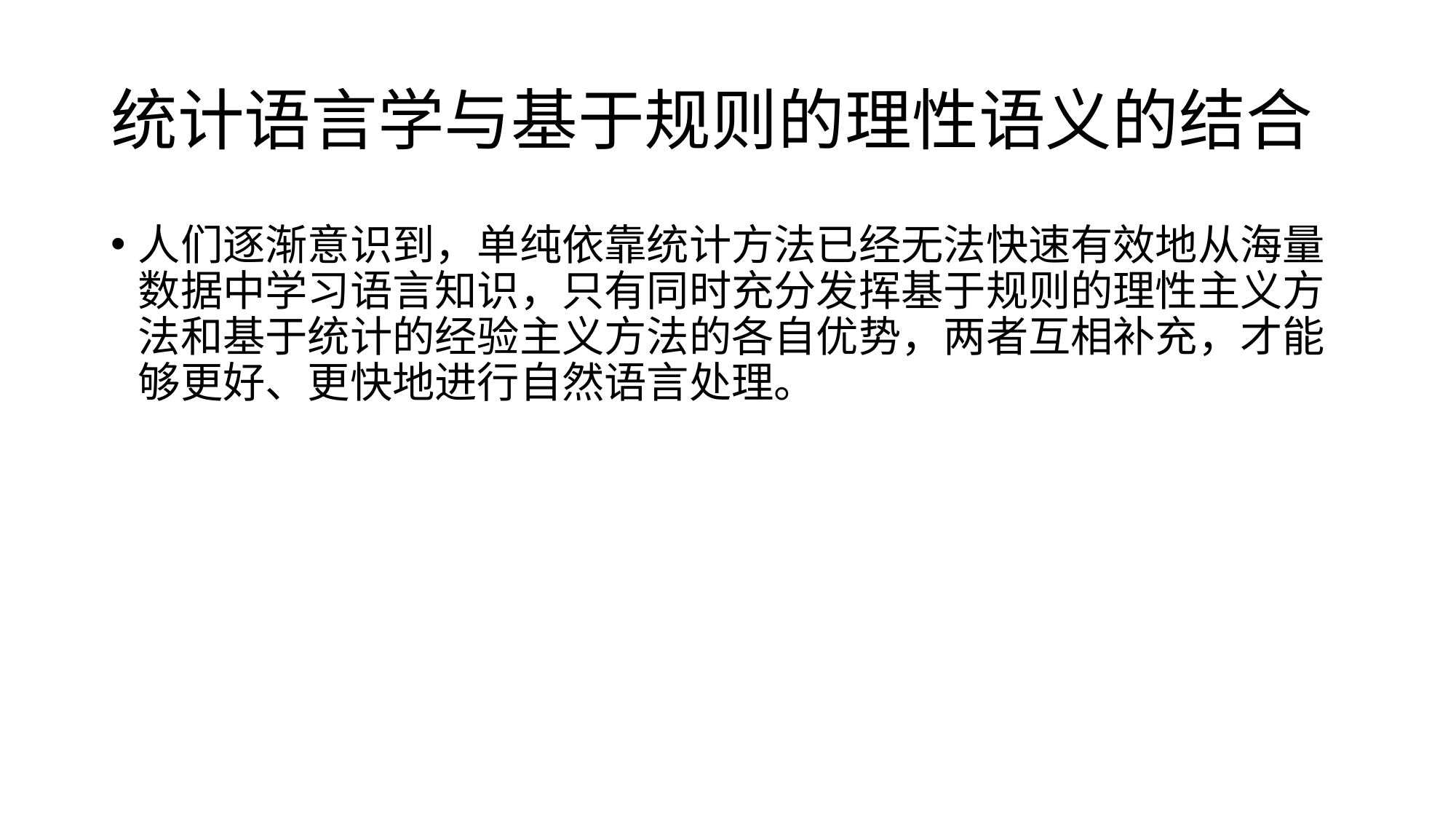

# 统计语言学与基于规则的理性语义的结合
人们逐渐意识到，单纯依靠统计方法已经无法快速有效地从海量数据中学习语言知识，只有同时充分发挥基于规则的理性主义方法和基于统计的经验主义方法的各自优势，两者互相补充，才能够更好、更快地进行自然语言处理。